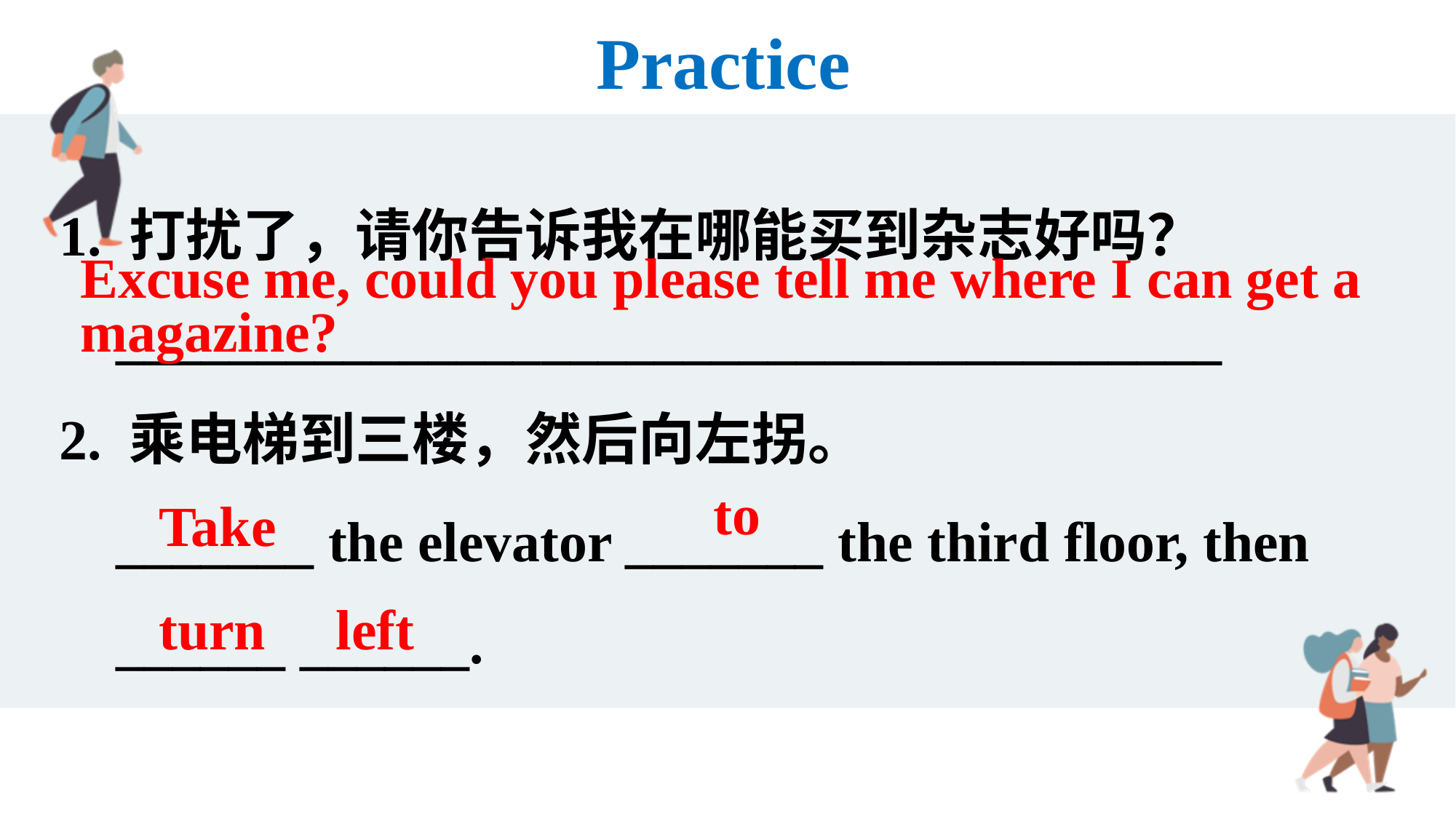

Practice
1. 打扰了，请你告诉我在哪能买到杂志好吗？
    _______________________________________
2. 乘电梯到三楼，然后向左拐。
    _______ the elevator _______ the third floor, then
    ______ ______.

Excuse me, could you please tell me where I can get a magazine?
to
Take
turn     left